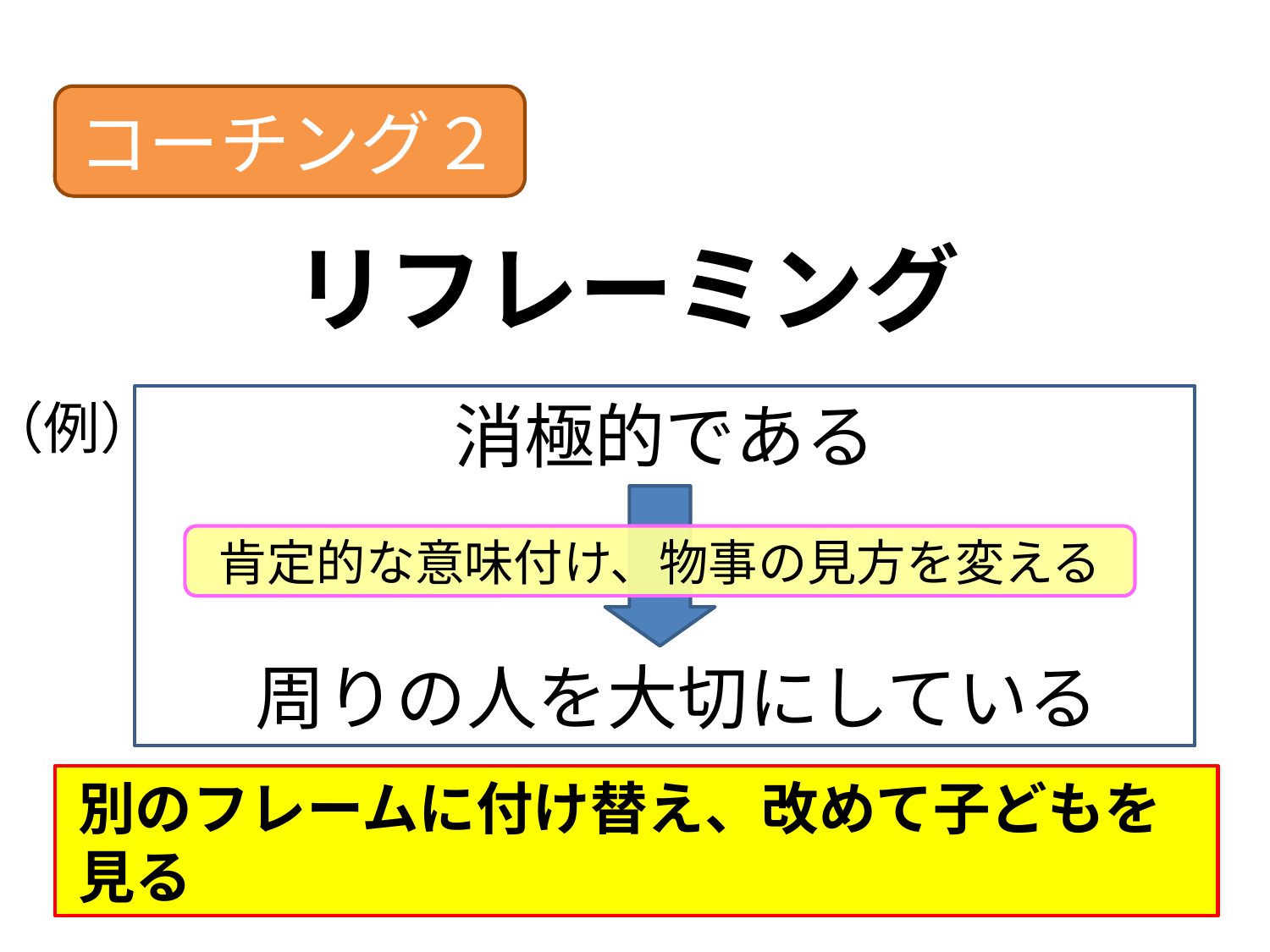

コーチング２
リフレーミング
（例）
消極的である

肯定的な意味付け、物事の見方を変える
周りの人を大切にしている
別のフレームに付け替え、改めて子どもを見る